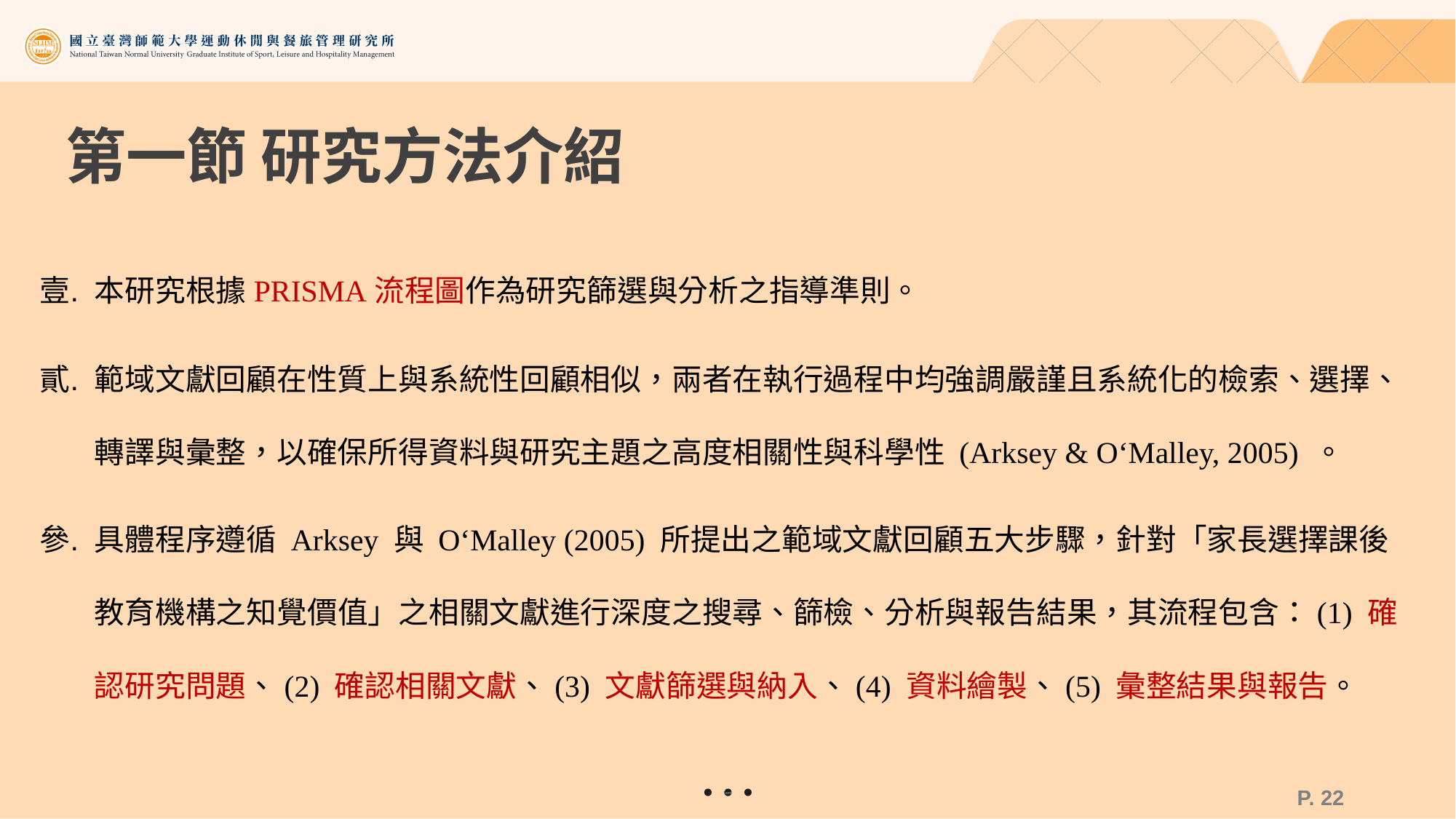

# 第一節 研究方法介紹
本研究根據PRISMA流程圖作為研究篩選與分析之指導準則。
範域文獻回顧在性質上與系統性回顧相似，兩者在執行過程中均強調嚴謹且系統化的檢索、選擇、轉譯與彙整，以確保所得資料與研究主題之高度相關性與科學性 (Arksey & O‘Malley, 2005) 。
具體程序遵循 Arksey 與 O‘Malley (2005) 所提出之範域文獻回顧五大步驟，針對「家長選擇課後教育機構之知覺價值」之相關文獻進行深度之搜尋、篩檢、分析與報告結果，其流程包含：(1) 確認研究問題、(2) 確認相關文獻、(3) 文獻篩選與納入、(4) 資料繪製、(5) 彙整結果與報告。
P. 22